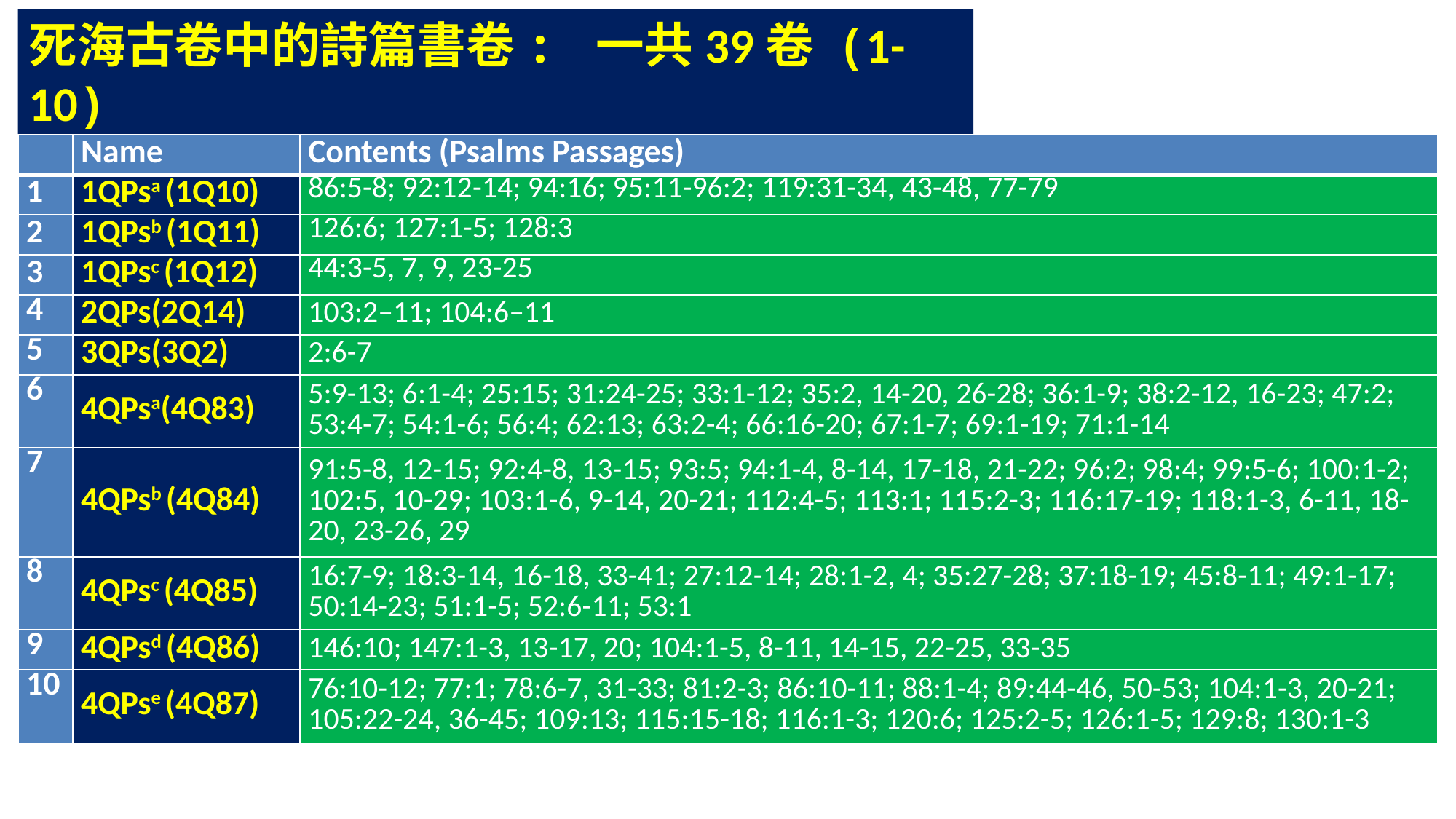

死海古卷中的詩篇書卷: 一共39卷 (1-10)
Psalms Scrolls from Qumran: total 39 copies (1-10)
|  | Name | Contents (Psalms Passages) |
| --- | --- | --- |
| 1 | 1QPsa (1Q10) | 86:5-8; 92:12-14; 94:16; 95:11-96:2; 119:31-34, 43-48, 77-79 |
| 2 | 1QPsb (1Q11) | 126:6; 127:1-5; 128:3 |
| 3 | 1QPsc (1Q12) | 44:3-5, 7, 9, 23-25 |
| 4 | 2QPs(2Q14) | 103:2–11; 104:6–11 |
| 5 | 3QPs(3Q2) | 2:6-7 |
| 6 | 4QPsa(4Q83) | 5:9-13; 6:1-4; 25:15; 31:24-25; 33:1-12; 35:2, 14-20, 26-28; 36:1-9; 38:2-12, 16-23; 47:2; 53:4-7; 54:1-6; 56:4; 62:13; 63:2-4; 66:16-20; 67:1-7; 69:1-19; 71:1-14 |
| 7 | 4QPsb (4Q84) | 91:5-8, 12-15; 92:4-8, 13-15; 93:5; 94:1-4, 8-14, 17-18, 21-22; 96:2; 98:4; 99:5-6; 100:1-2; 102:5, 10-29; 103:1-6, 9-14, 20-21; 112:4-5; 113:1; 115:2-3; 116:17-19; 118:1-3, 6-11, 18-20, 23-26, 29 |
| 8 | 4QPsc (4Q85) | 16:7-9; 18:3-14, 16-18, 33-41; 27:12-14; 28:1-2, 4; 35:27-28; 37:18-19; 45:8-11; 49:1-17; 50:14-23; 51:1-5; 52:6-11; 53:1 |
| 9 | 4QPsd (4Q86) | 146:10; 147:1-3, 13-17, 20; 104:1-5, 8-11, 14-15, 22-25, 33-35 |
| 10 | 4QPse (4Q87) | 76:10-12; 77:1; 78:6-7, 31-33; 81:2-3; 86:10-11; 88:1-4; 89:44-46, 50-53; 104:1-3, 20-21; 105:22-24, 36-45; 109:13; 115:15-18; 116:1-3; 120:6; 125:2-5; 126:1-5; 129:8; 130:1-3 |